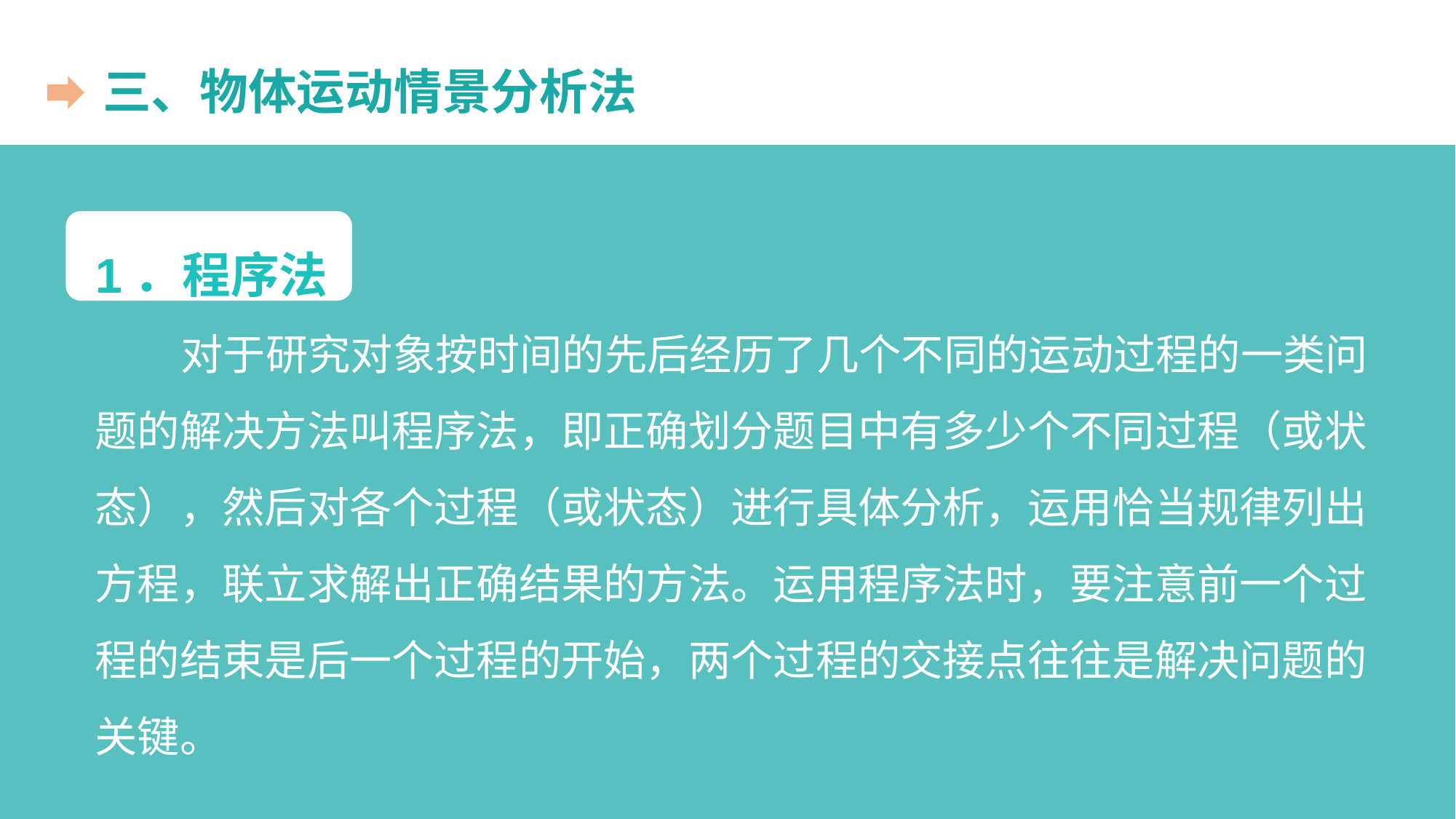

三、物体运动情景分析法

1．程序法
对于研究对象按时间的先后经历了几个不同的运动过程的一类问题的解决方法叫程序法，即正确划分题目中有多少个不同过程（或状态），然后对各个过程（或状态）进行具体分析，运用恰当规律列出方程，联立求解出正确结果的方法。运用程序法时，要注意前一个过程的结束是后一个过程的开始，两个过程的交接点往往是解决问题的关键。